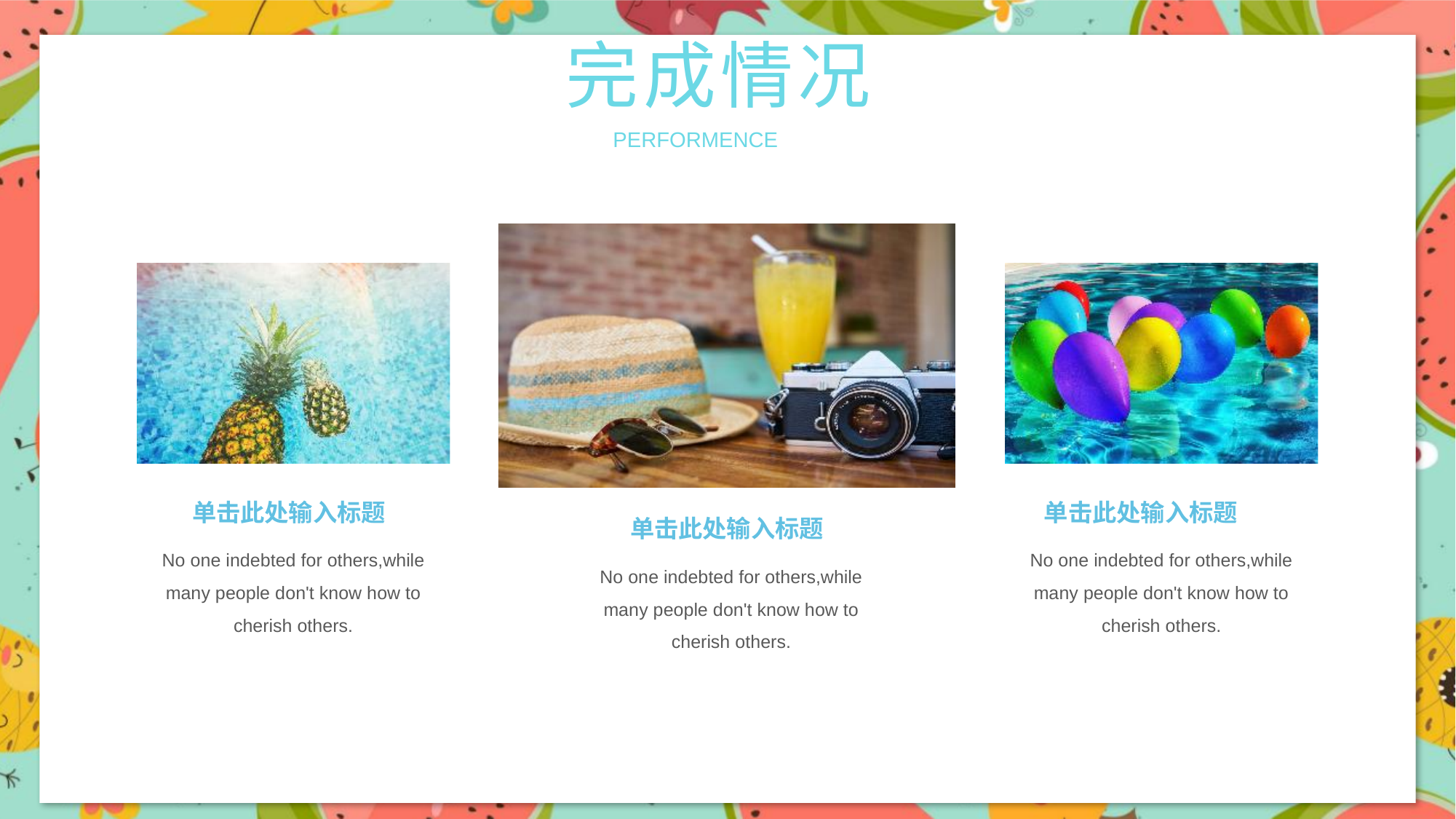

完成情况

PERFORMENCE

单击此处输入标题

单击此处输入标题

单击此处输入标题

No one indebted for others,while many people don't know how to cherish others.
No one indebted for others,while many people don't know how to cherish others.
No one indebted for others,while many people don't know how to cherish others.